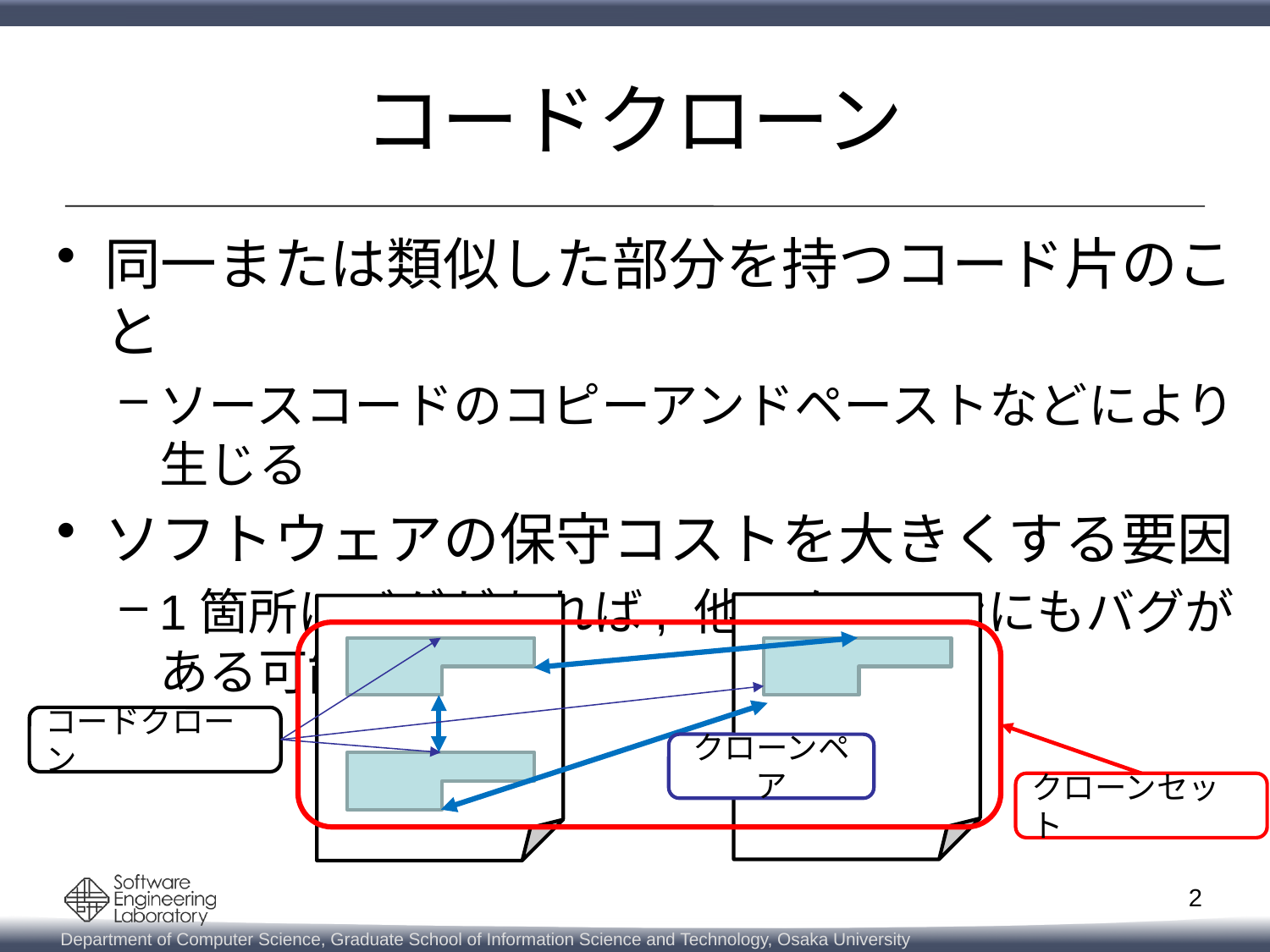

# コードクローン
同一または類似した部分を持つコード片のこと
ソースコードのコピーアンドペーストなどにより生じる
ソフトウェアの保守コストを大きくする要因
1箇所にバグがあれば, 他のクローンにもバグがある可能性がある

コードクローン
クローンペア

クローンセット
2